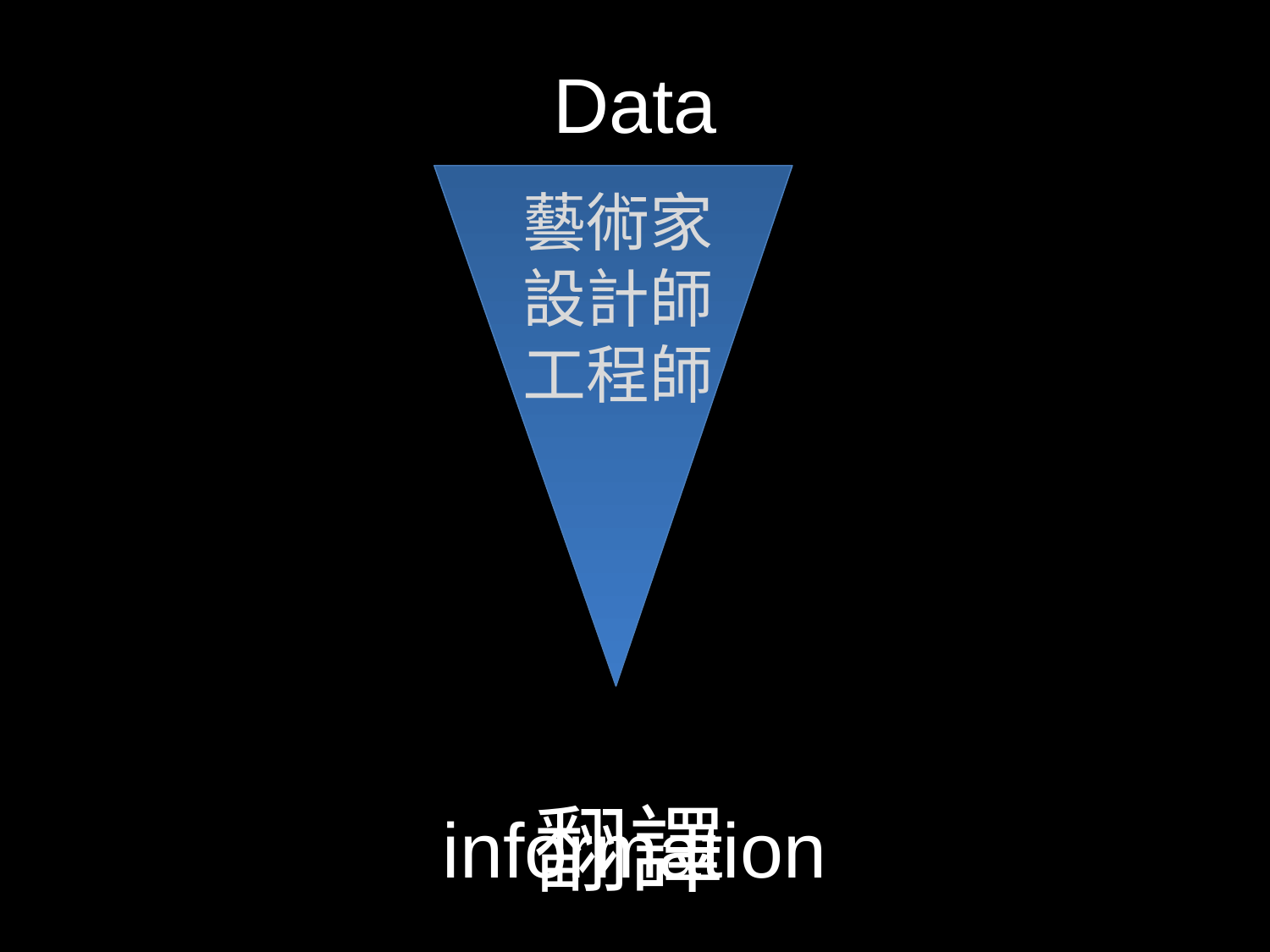

# Data information

藝術家
設計師
工程師
翻譯